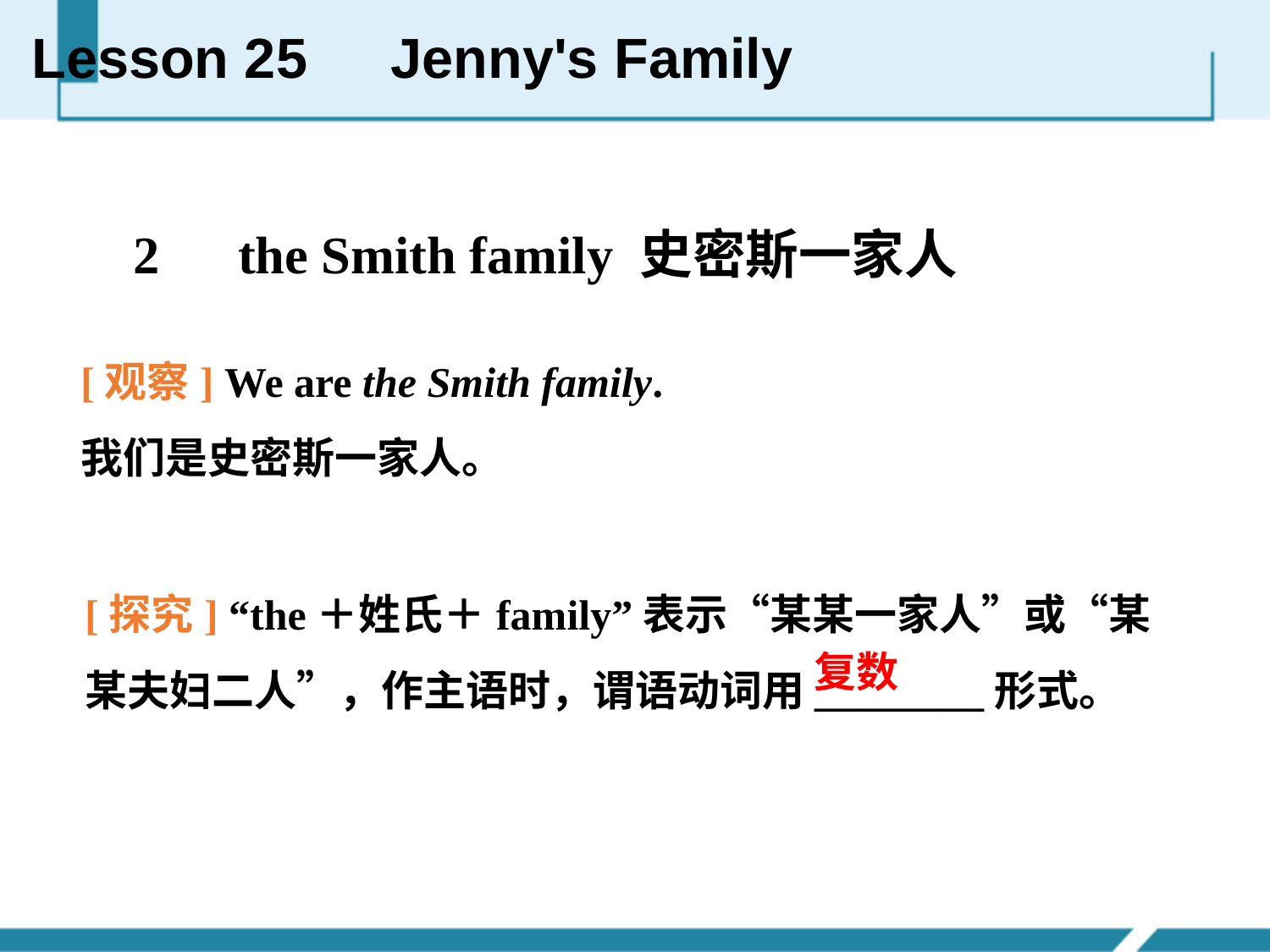

Lesson 25　Jenny's Family
　2　the Smith family 史密斯一家人
[观察] We are the Smith family.
我们是史密斯一家人。
[探究] “the＋姓氏＋family”表示“某某一家人”或“某某夫妇二人”，作主语时，谓语动词用________形式。
复数